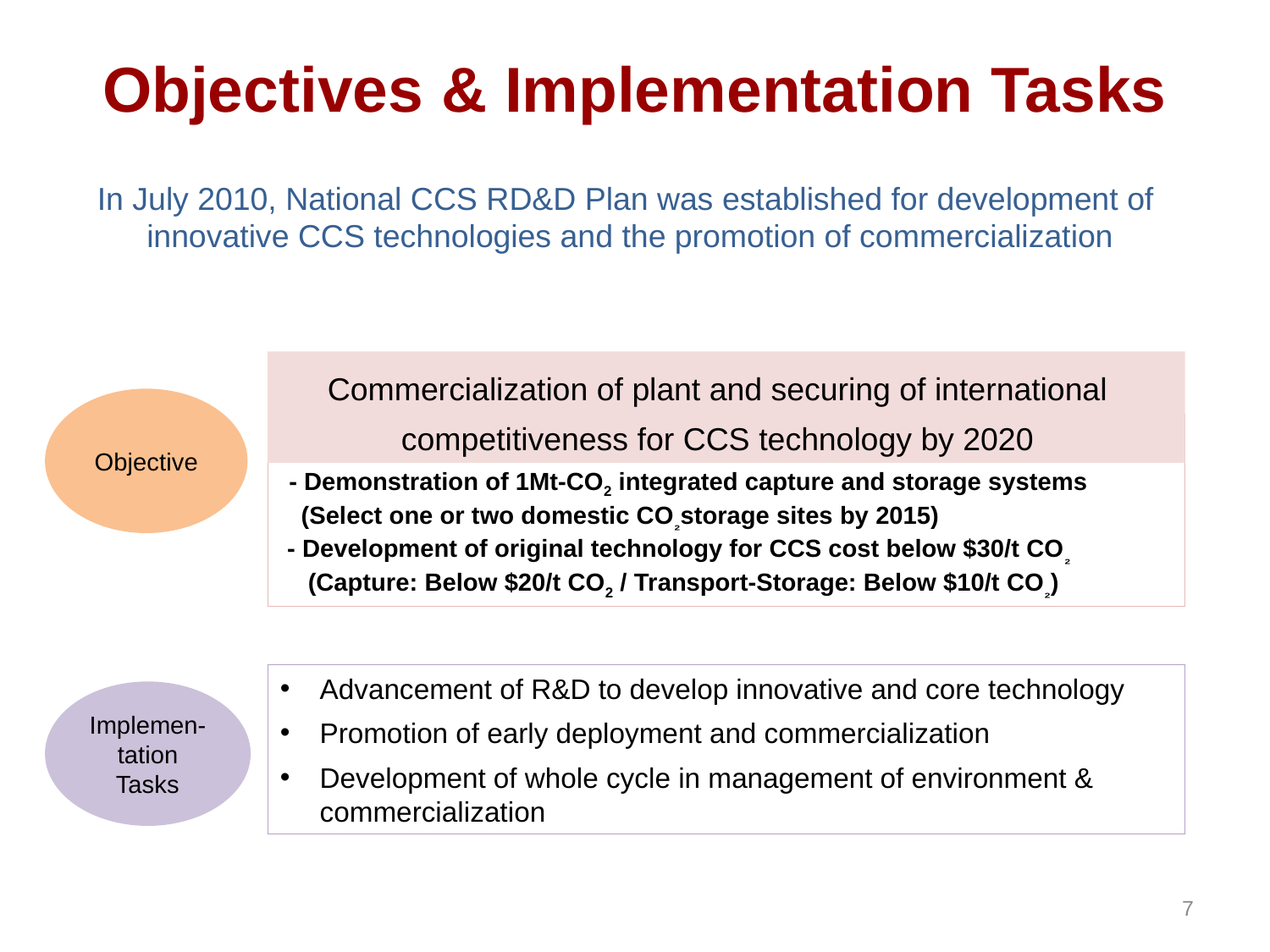

# Objectives & Implementation Tasks
In July 2010, National CCS RD&D Plan was established for development of  innovative CCS technologies and the promotion of commercialization

Commercialization of plant and securing of international competitiveness for CCS technology by 2020
Objective
(상용화)100만톤급 포집-수송-저장 통합 플랜트 실증완료
 - Demonstration of 1Mt-CO2 integrated capture and storage systems
   (Select one or two domestic CO₂storage sites by 2015)
 - Development of original technology for CCS cost below $30/t CO₂
    (Capture: Below $20/t CO2 / Transport-Storage: Below $10/t CO₂)
Advancement of R&D to develop innovative and core technology
Promotion of early deployment and commercialization
Development of whole cycle in management of environment & commercialization
Implemen-tation Tasks
7